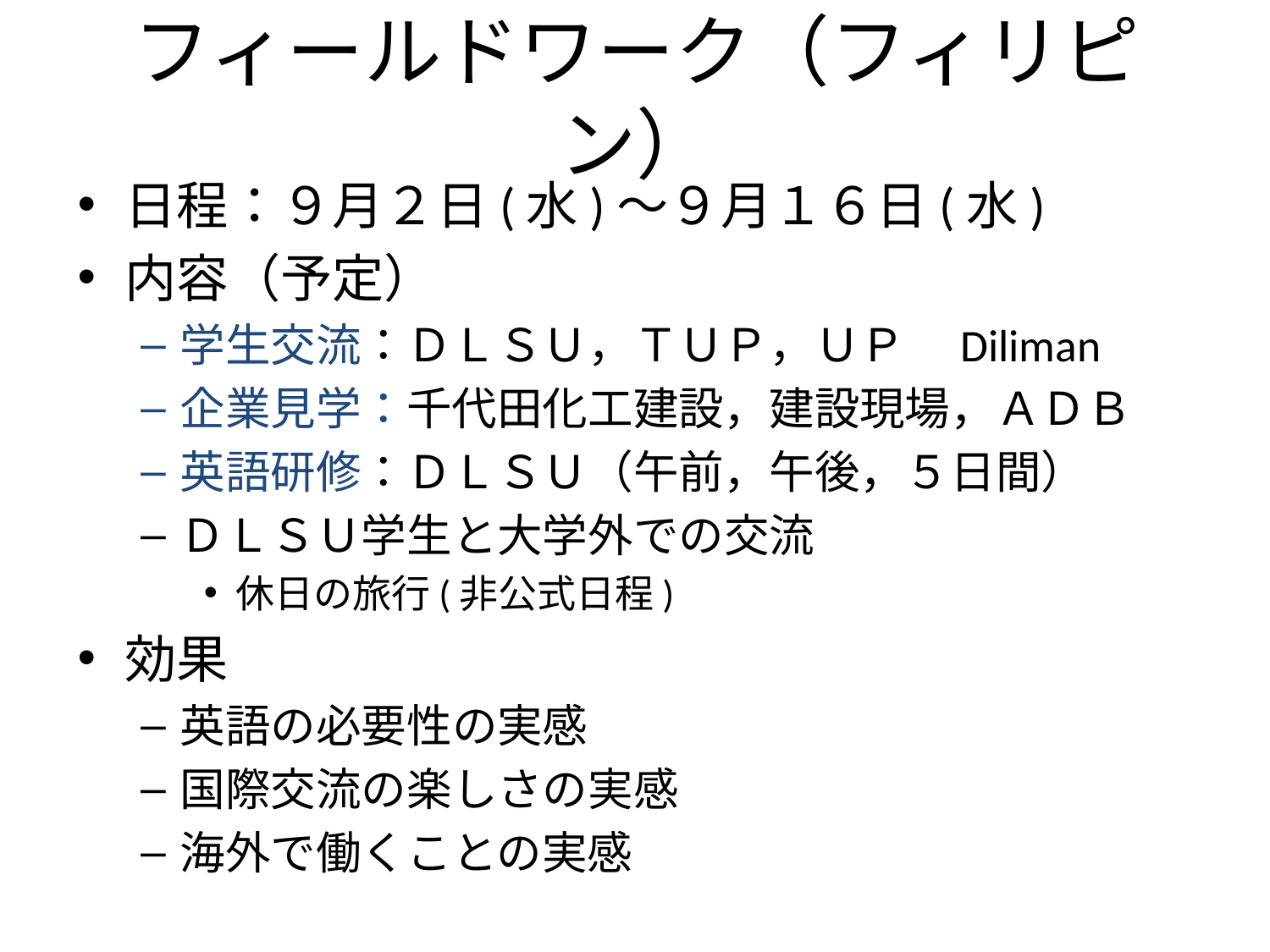

# フィールドワーク（フィリピン）
日程：９月２日(水)～９月１６日(水)
内容（予定）
学生交流：ＤＬＳＵ，ＴＵＰ，ＵＰ　Diliman
企業見学：千代田化工建設，建設現場，ＡＤＢ
英語研修：ＤＬＳＵ（午前，午後，５日間）
ＤＬＳＵ学生と大学外での交流
休日の旅行(非公式日程)
効果
英語の必要性の実感
国際交流の楽しさの実感
海外で働くことの実感